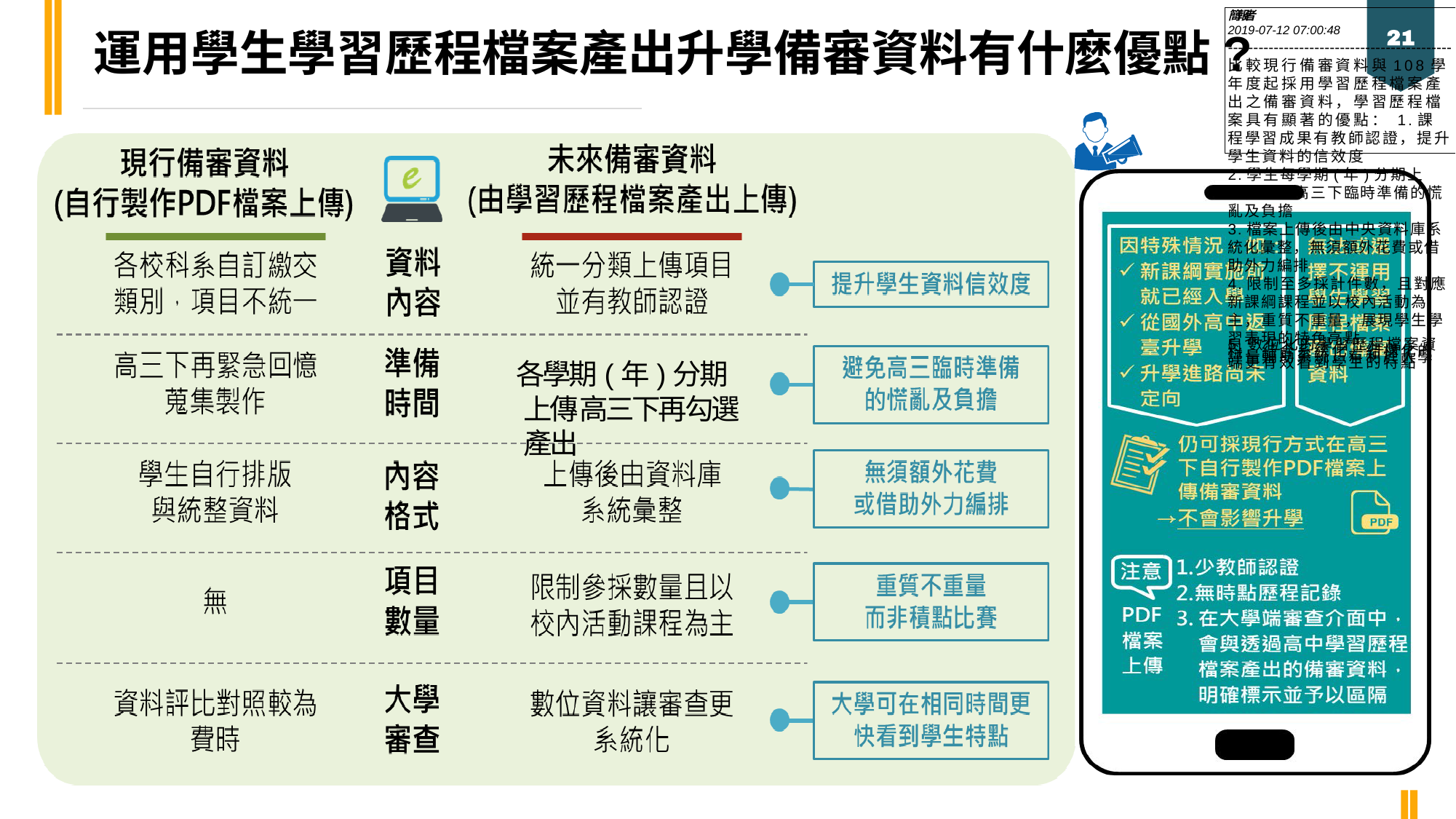

簡報者
2019-07-12 07:00:48
--------------------------------------------
比較現行備審資料與108學年度起採用學習歷程檔案產出之備審資料，學習歷程檔案具有顯著的優點： 1.課程學習成果有教師認證，提升學生資料的信效度
2.學生每學期(年)分期上傳，避免高三下臨時準備的慌亂及負擔
3.檔案上傳後由中央資料庫系統化彙整，無須額外花費或借助外力編排
4.限制至多採計件數，且對應新課綱課程並以校內活動為主，重質不重量，展現學生學習表現的特色亮點
5.數位化的學習歷程檔案資料，結合系統化、結構化的評量輔助系統，有利於大學端更有效看到學生的特點
# 運用學生學習歷程檔案產出升學備審資料有什麼優點?
21

各學期(年)分期上傳 高三下再勾選產出